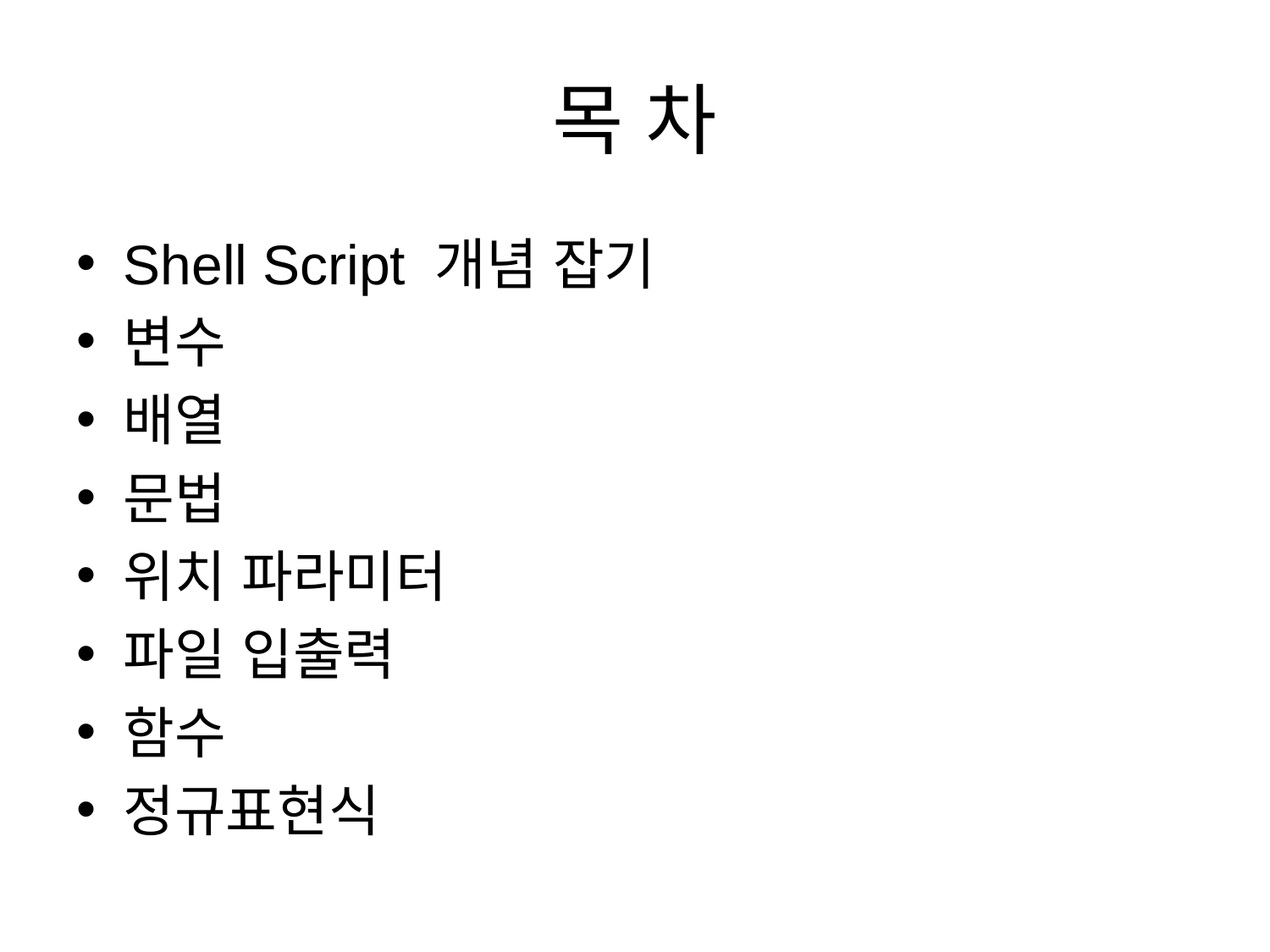

# 목 차
Shell Script 개념 잡기
변수
배열
문법
위치 파라미터
파일 입출력
함수
정규표현식